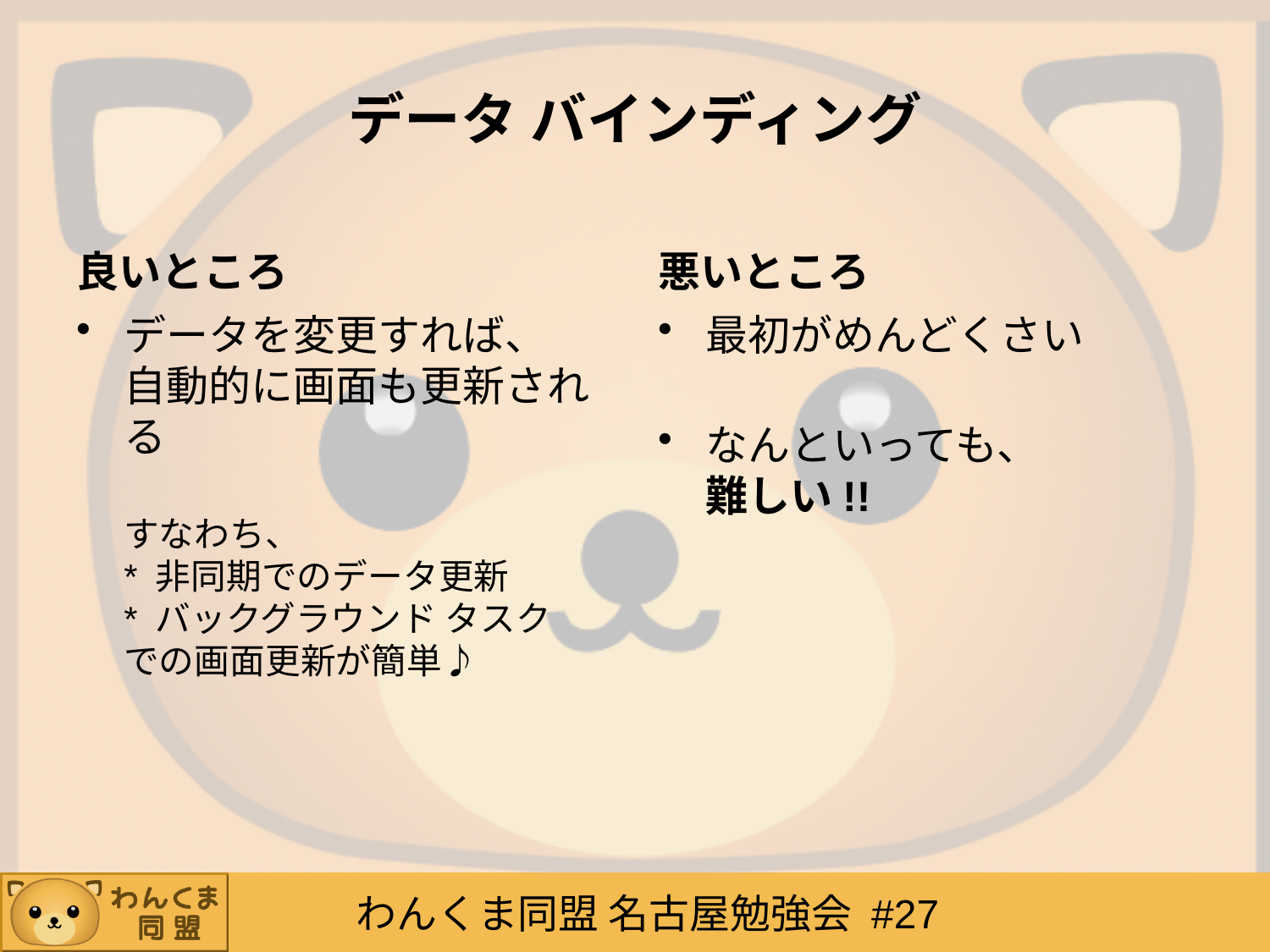

# データ バインディング
良いところ
悪いところ
データを変更すれば、
自動的に画面も更新される
すなわち、
* 非同期でのデータ更新
* バックグラウンド タスク
での画面更新が簡単♪
最初がめんどくさい
なんといっても、
難しい!!